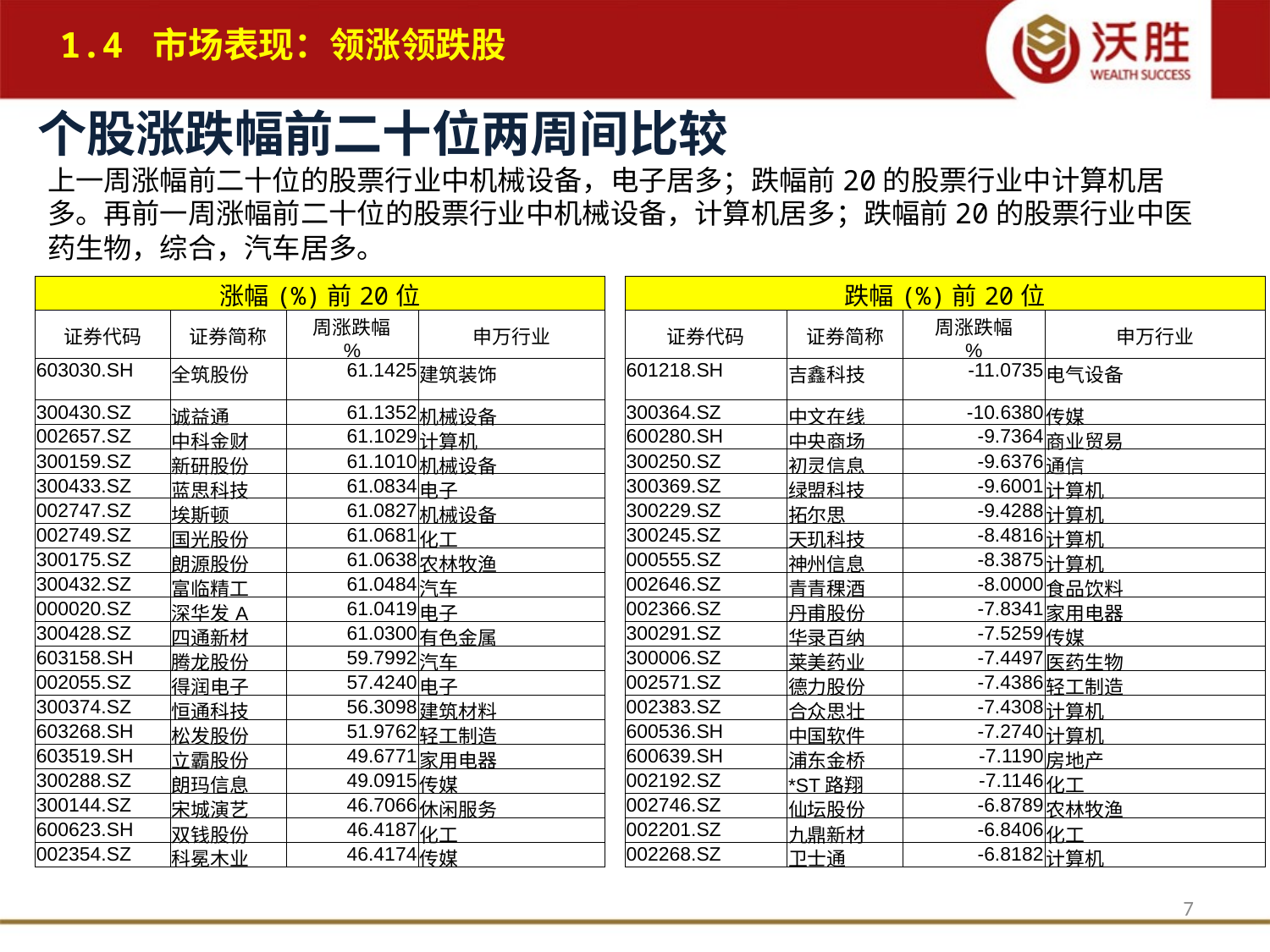

1.4 市场表现：领涨领跌股
个股涨跌幅前二十位两周间比较
上一周涨幅前二十位的股票行业中机械设备，电子居多；跌幅前20的股票行业中计算机居多。再前一周涨幅前二十位的股票行业中机械设备，计算机居多；跌幅前20的股票行业中医药生物，综合，汽车居多。
| 涨幅(%)前20位 |  |  |  |  | 跌幅(%)前20位 |  |  |  |
| --- | --- | --- | --- | --- | --- | --- | --- | --- |
| 证券代码 | 证券简称 | 周涨跌幅 % | 申万行业 |  | 证券代码 | 证券简称 | 周涨跌幅 % | 申万行业 |
| 603030.SH | 全筑股份 | 61.1425 | 建筑装饰 |  | 601218.SH | 吉鑫科技 | -11.0735 | 电气设备 |
| 300430.SZ | 诚益通 | 61.1352 | 机械设备 |  | 300364.SZ | 中文在线 | -10.6380 | 传媒 |
| 002657.SZ | 中科金财 | 61.1029 | 计算机 |  | 600280.SH | 中央商场 | -9.7364 | 商业贸易 |
| 300159.SZ | 新研股份 | 61.1010 | 机械设备 |  | 300250.SZ | 初灵信息 | -9.6376 | 通信 |
| 300433.SZ | 蓝思科技 | 61.0834 | 电子 |  | 300369.SZ | 绿盟科技 | -9.6001 | 计算机 |
| 002747.SZ | 埃斯顿 | 61.0827 | 机械设备 |  | 300229.SZ | 拓尔思 | -9.4288 | 计算机 |
| 002749.SZ | 国光股份 | 61.0681 | 化工 |  | 300245.SZ | 天玑科技 | -8.4816 | 计算机 |
| 300175.SZ | 朗源股份 | 61.0638 | 农林牧渔 |  | 000555.SZ | 神州信息 | -8.3875 | 计算机 |
| 300432.SZ | 富临精工 | 61.0484 | 汽车 |  | 002646.SZ | 青青稞酒 | -8.0000 | 食品饮料 |
| 000020.SZ | 深华发A | 61.0419 | 电子 |  | 002366.SZ | 丹甫股份 | -7.8341 | 家用电器 |
| 300428.SZ | 四通新材 | 61.0300 | 有色金属 |  | 300291.SZ | 华录百纳 | -7.5259 | 传媒 |
| 603158.SH | 腾龙股份 | 59.7992 | 汽车 |  | 300006.SZ | 莱美药业 | -7.4497 | 医药生物 |
| 002055.SZ | 得润电子 | 57.4240 | 电子 |  | 002571.SZ | 德力股份 | -7.4386 | 轻工制造 |
| 300374.SZ | 恒通科技 | 56.3098 | 建筑材料 |  | 002383.SZ | 合众思壮 | -7.4308 | 计算机 |
| 603268.SH | 松发股份 | 51.9762 | 轻工制造 |  | 600536.SH | 中国软件 | -7.2740 | 计算机 |
| 603519.SH | 立霸股份 | 49.6771 | 家用电器 |  | 600639.SH | 浦东金桥 | -7.1190 | 房地产 |
| 300288.SZ | 朗玛信息 | 49.0915 | 传媒 |  | 002192.SZ | \*ST路翔 | -7.1146 | 化工 |
| 300144.SZ | 宋城演艺 | 46.7066 | 休闲服务 |  | 002746.SZ | 仙坛股份 | -6.8789 | 农林牧渔 |
| 600623.SH | 双钱股份 | 46.4187 | 化工 |  | 002201.SZ | 九鼎新材 | -6.8406 | 化工 |
| 002354.SZ | 科冕木业 | 46.4174 | 传媒 |  | 002268.SZ | 卫士通 | -6.8182 | 计算机 |
7